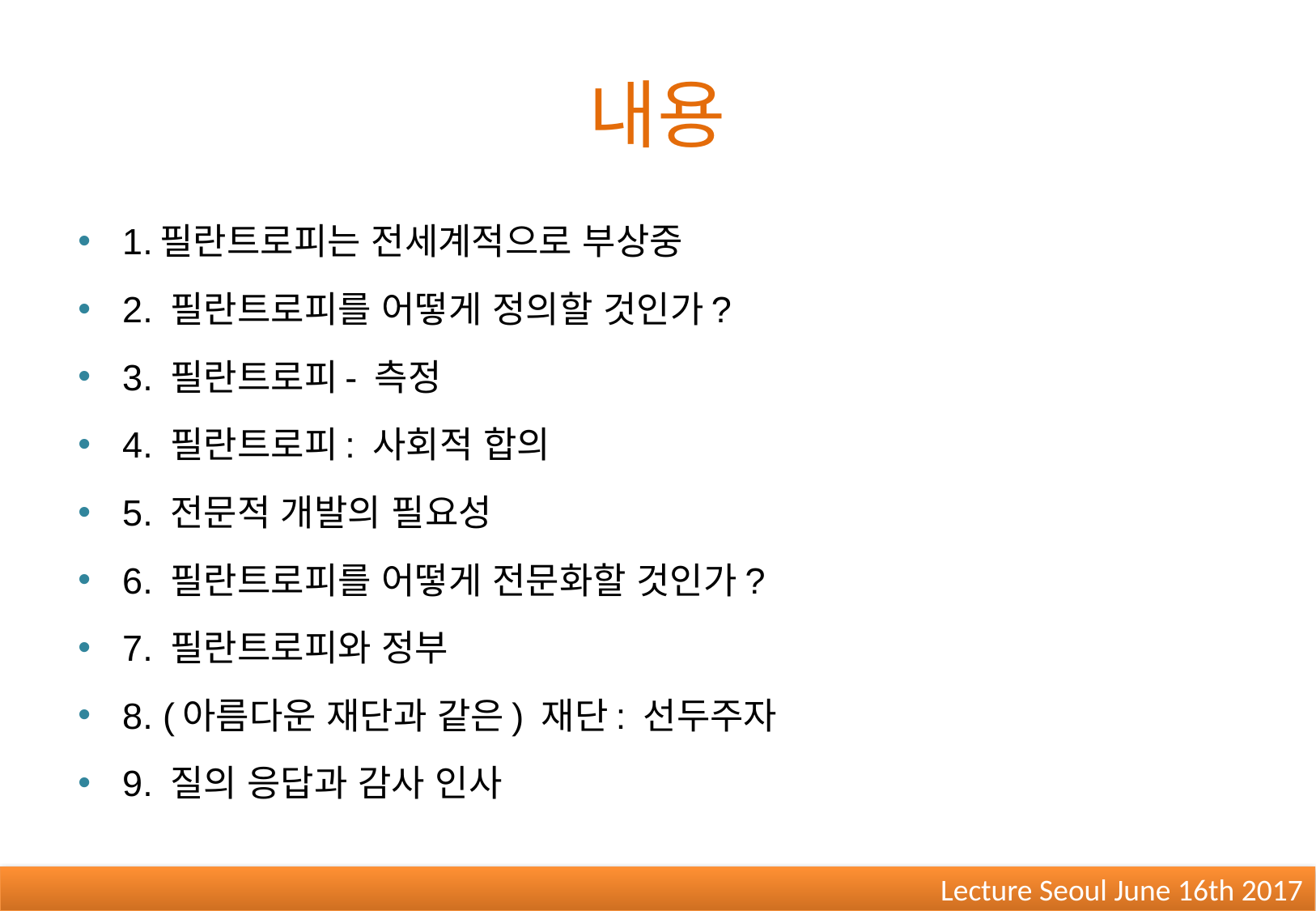

# 내용
1.필란트로피는 전세계적으로 부상중
2. 필란트로피를 어떻게 정의할 것인가?
3. 필란트로피- 측정
4. 필란트로피: 사회적 합의
5. 전문적 개발의 필요성
6. 필란트로피를 어떻게 전문화할 것인가?
7. 필란트로피와 정부
8. (아름다운 재단과 같은) 재단: 선두주자
9. 질의 응답과 감사 인사